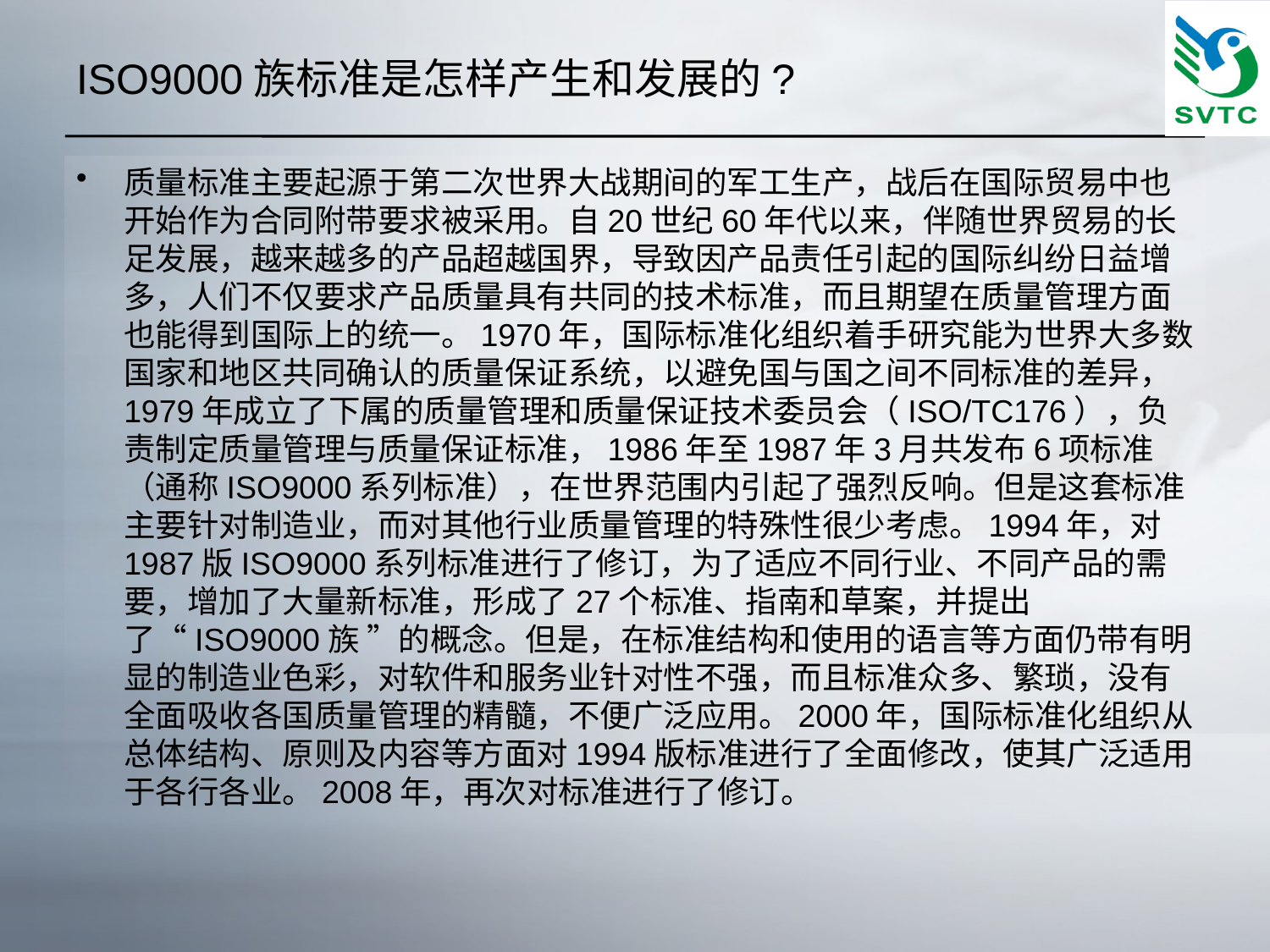

# ISO9000族标准是怎样产生和发展的?
质量标准主要起源于第二次世界大战期间的军工生产，战后在国际贸易中也开始作为合同附带要求被采用。自20世纪60年代以来，伴随世界贸易的长足发展，越来越多的产品超越国界，导致因产品责任引起的国际纠纷日益增多，人们不仅要求产品质量具有共同的技术标准，而且期望在质量管理方面也能得到国际上的统一。1970年，国际标准化组织着手研究能为世界大多数国家和地区共同确认的质量保证系统，以避免国与国之间不同标准的差异，1979年成立了下属的质量管理和质量保证技术委员会（ISO/TC176），负责制定质量管理与质量保证标准，1986年至1987年3月共发布6项标准（通称ISO9000系列标准），在世界范围内引起了强烈反响。但是这套标准主要针对制造业，而对其他行业质量管理的特殊性很少考虑。1994年，对1987版ISO9000系列标准进行了修订，为了适应不同行业、不同产品的需要，增加了大量新标准，形成了27个标准、指南和草案，并提出了“ISO9000族 ”的概念。但是，在标准结构和使用的语言等方面仍带有明显的制造业色彩，对软件和服务业针对性不强，而且标准众多、繁琐，没有全面吸收各国质量管理的精髓，不便广泛应用。2000年，国际标准化组织从总体结构、原则及内容等方面对1994版标准进行了全面修改，使其广泛适用于各行各业。2008年，再次对标准进行了修订。